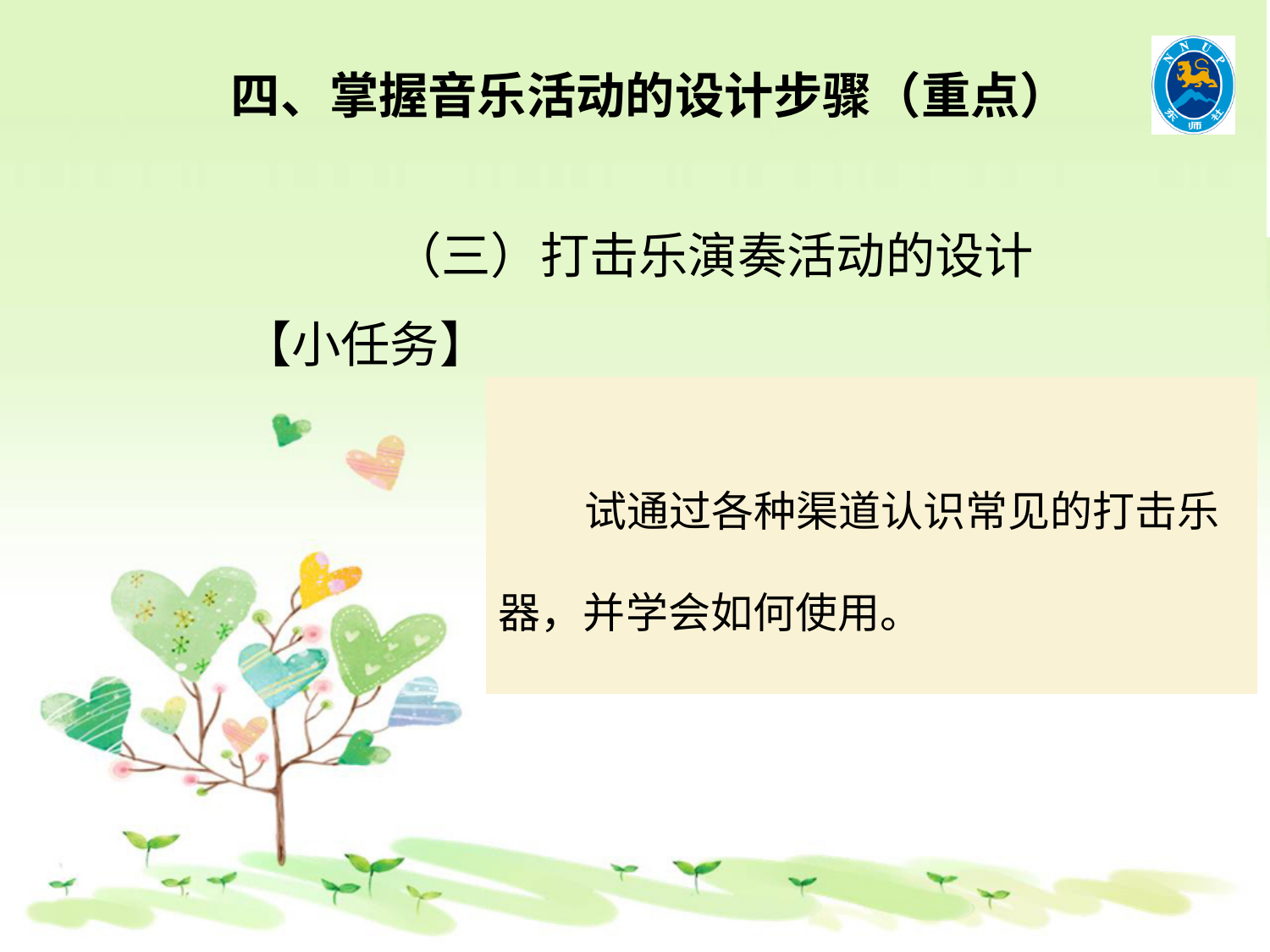

四、掌握音乐活动的设计步骤（重点）
 （三）打击乐演奏活动的设计
【小任务】

        试通过各种渠道认识常见的打击乐器，并学会如何使用。